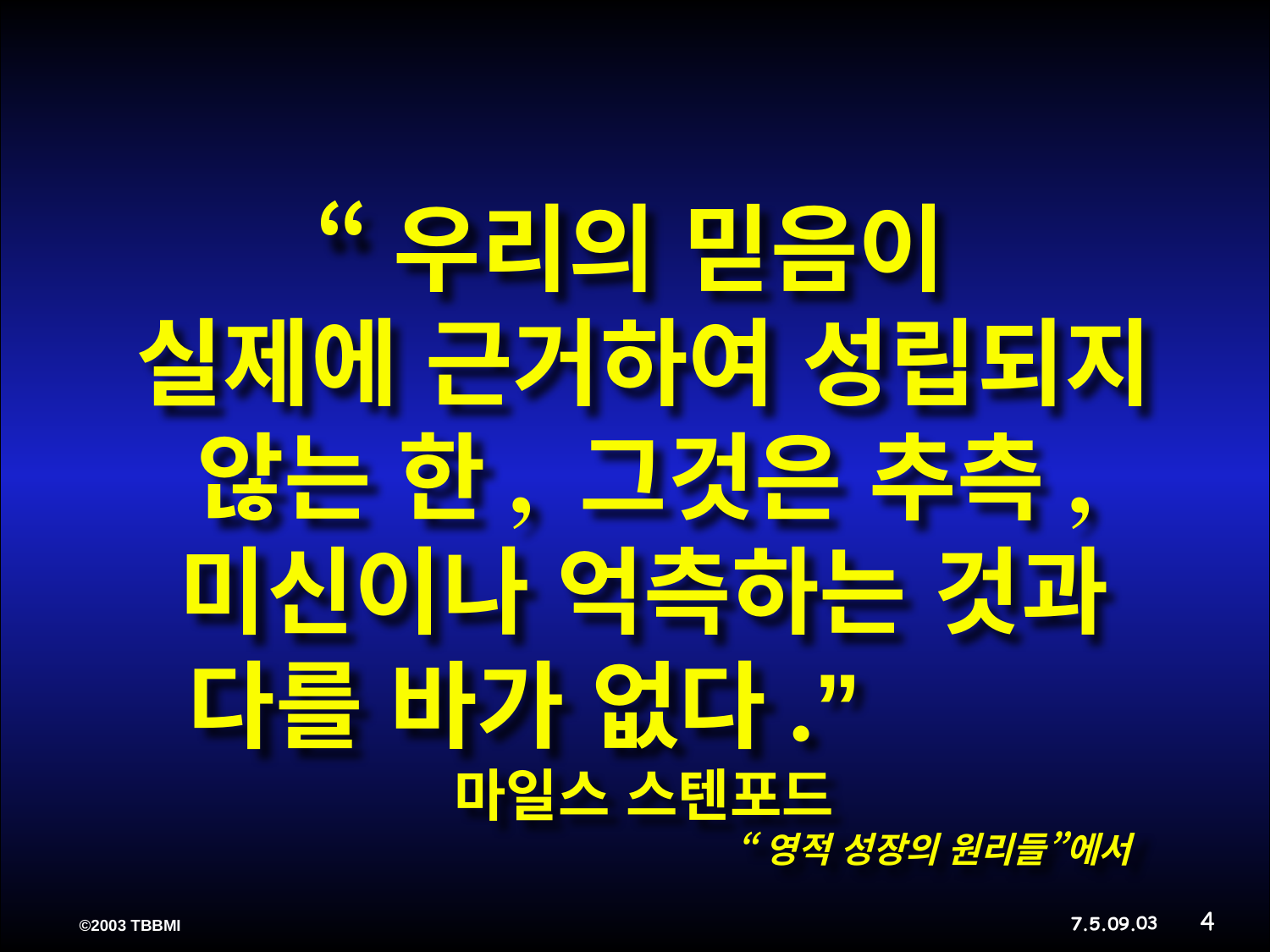

“우리의 믿음이
실제에 근거하여 성립되지 않는 한, 그것은 추측, 미신이나 억측하는 것과 다를 바가 없다.”
마일스 스텐포드
                                                                “영적 성장의 원리들”에서

4
03